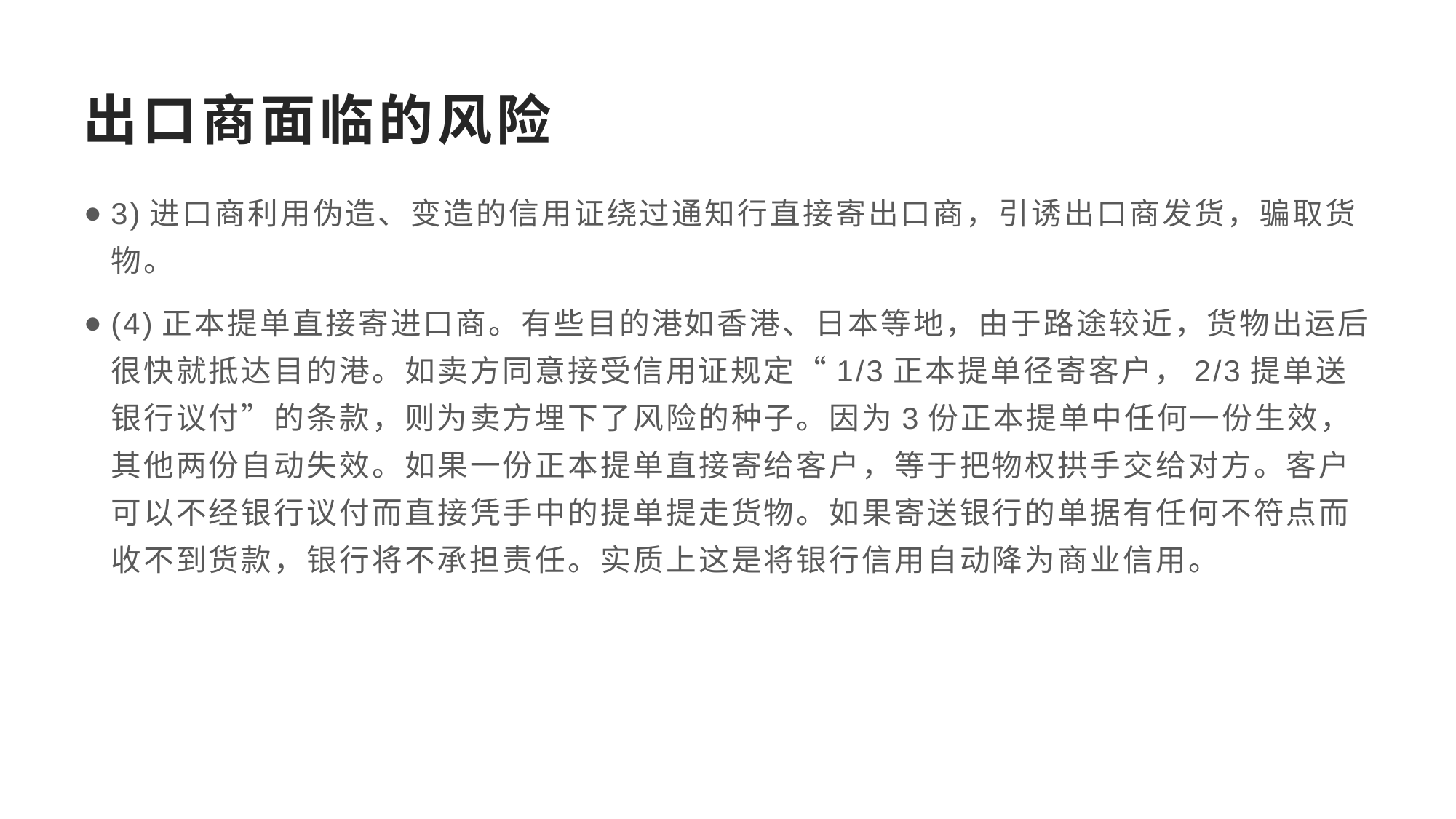

出口商面临的风险
3)进口商利用伪造、变造的信用证绕过通知行直接寄出口商，引诱出口商发货，骗取货物。
(4)正本提单直接寄进口商。有些目的港如香港、日本等地，由于路途较近，货物出运后很快就抵达目的港。如卖方同意接受信用证规定“1/3正本提单径寄客户，2/3提单送银行议付”的条款，则为卖方埋下了风险的种子。因为3份正本提单中任何一份生效，其他两份自动失效。如果一份正本提单直接寄给客户，等于把物权拱手交给对方。客户可以不经银行议付而直接凭手中的提单提走货物。如果寄送银行的单据有任何不符点而收不到货款，银行将不承担责任。实质上这是将银行信用自动降为商业信用。